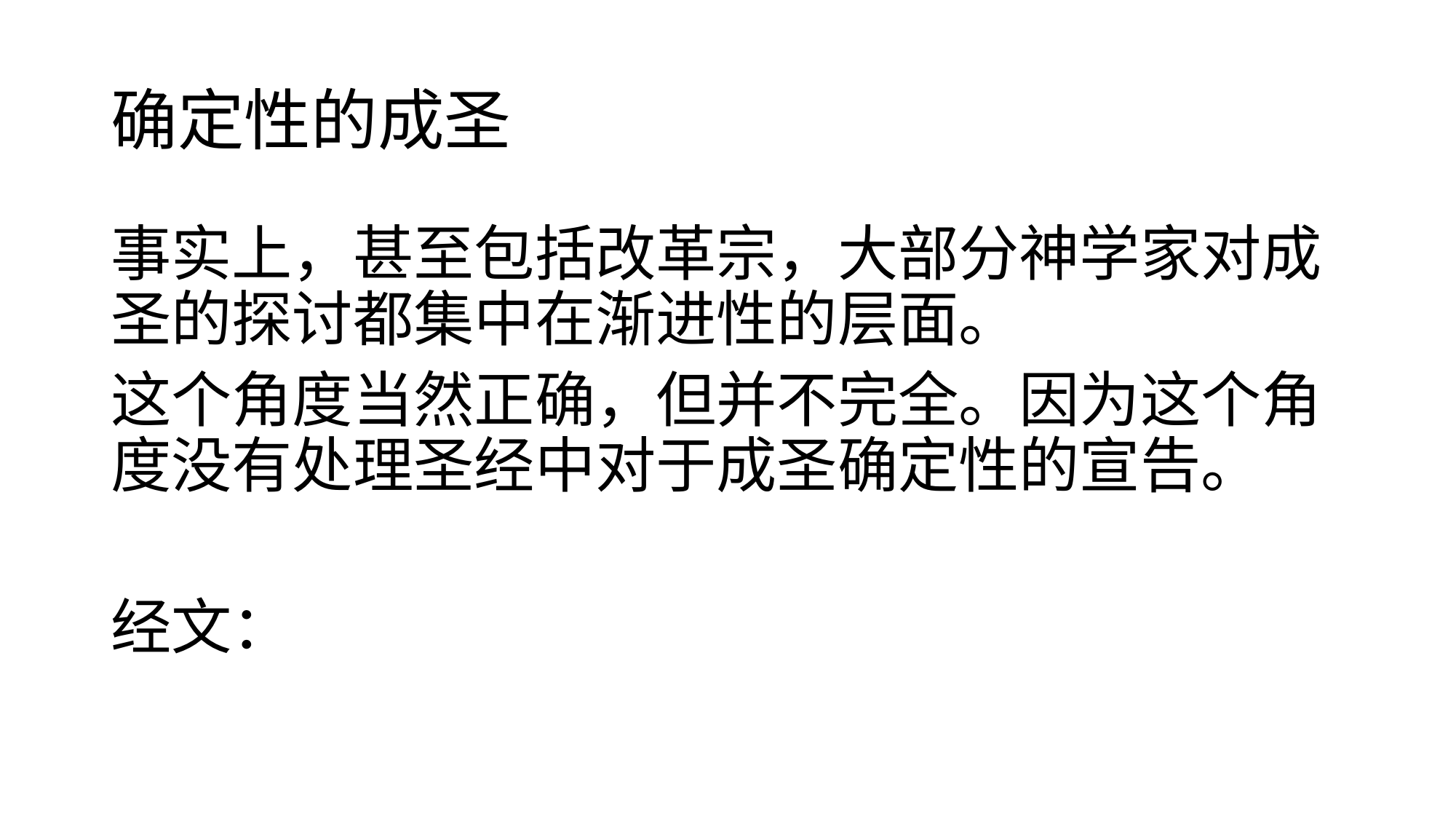

# 确定性的成圣
事实上，甚至包括改革宗，大部分神学家对成圣的探讨都集中在渐进性的层面。
这个角度当然正确，但并不完全。因为这个角度没有处理圣经中对于成圣确定性的宣告。

经文：